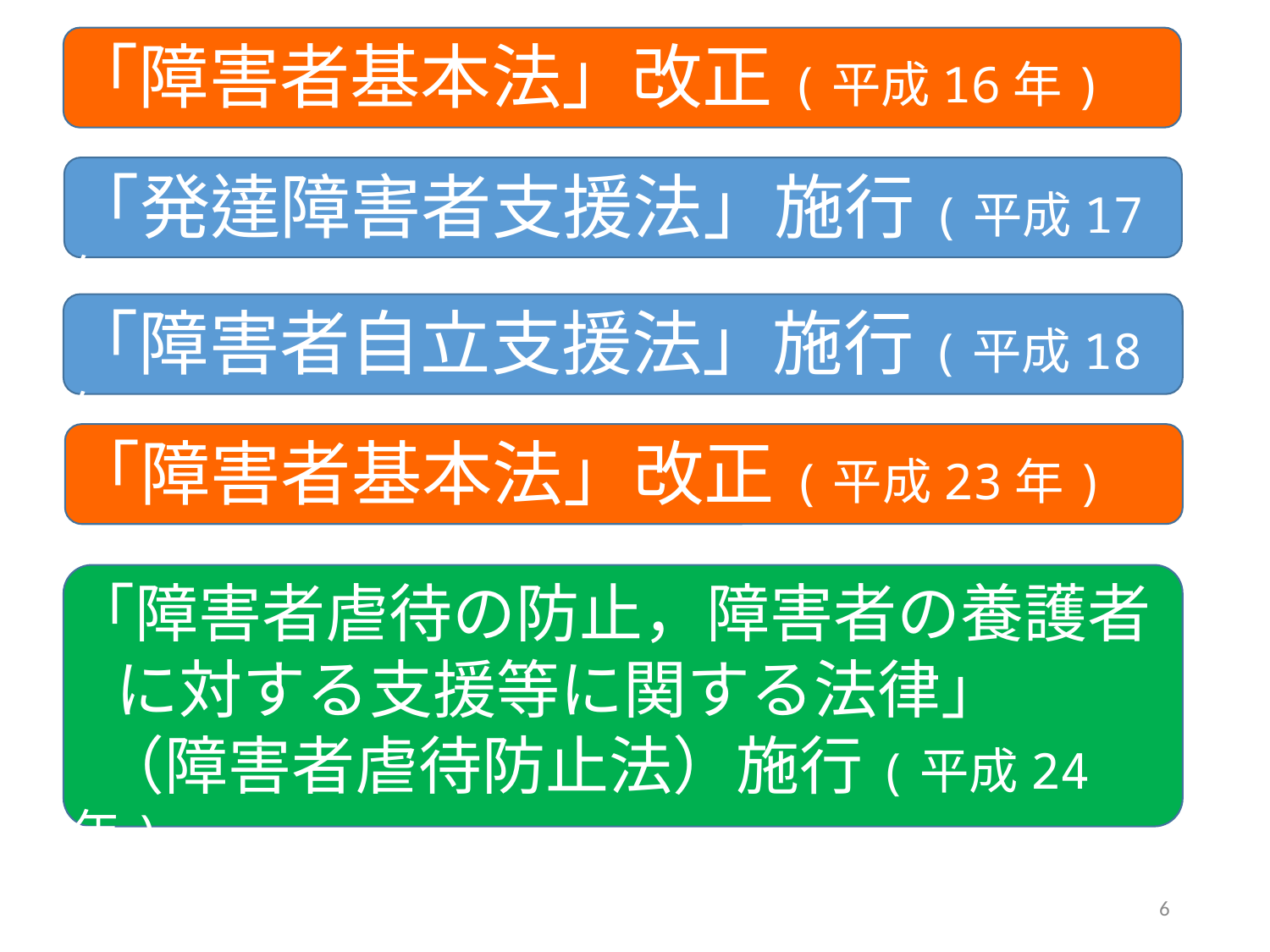

「障害者基本法」改正(平成16年)
「発達障害者支援法」施行(平成17年)

「障害者自立支援法」施行(平成18年)

「障害者基本法」改正(平成23年)
「障害者虐待の防止，障害者の養護者
  に対する支援等に関する法律」
 （障害者虐待防止法）施行(平成24年)

6